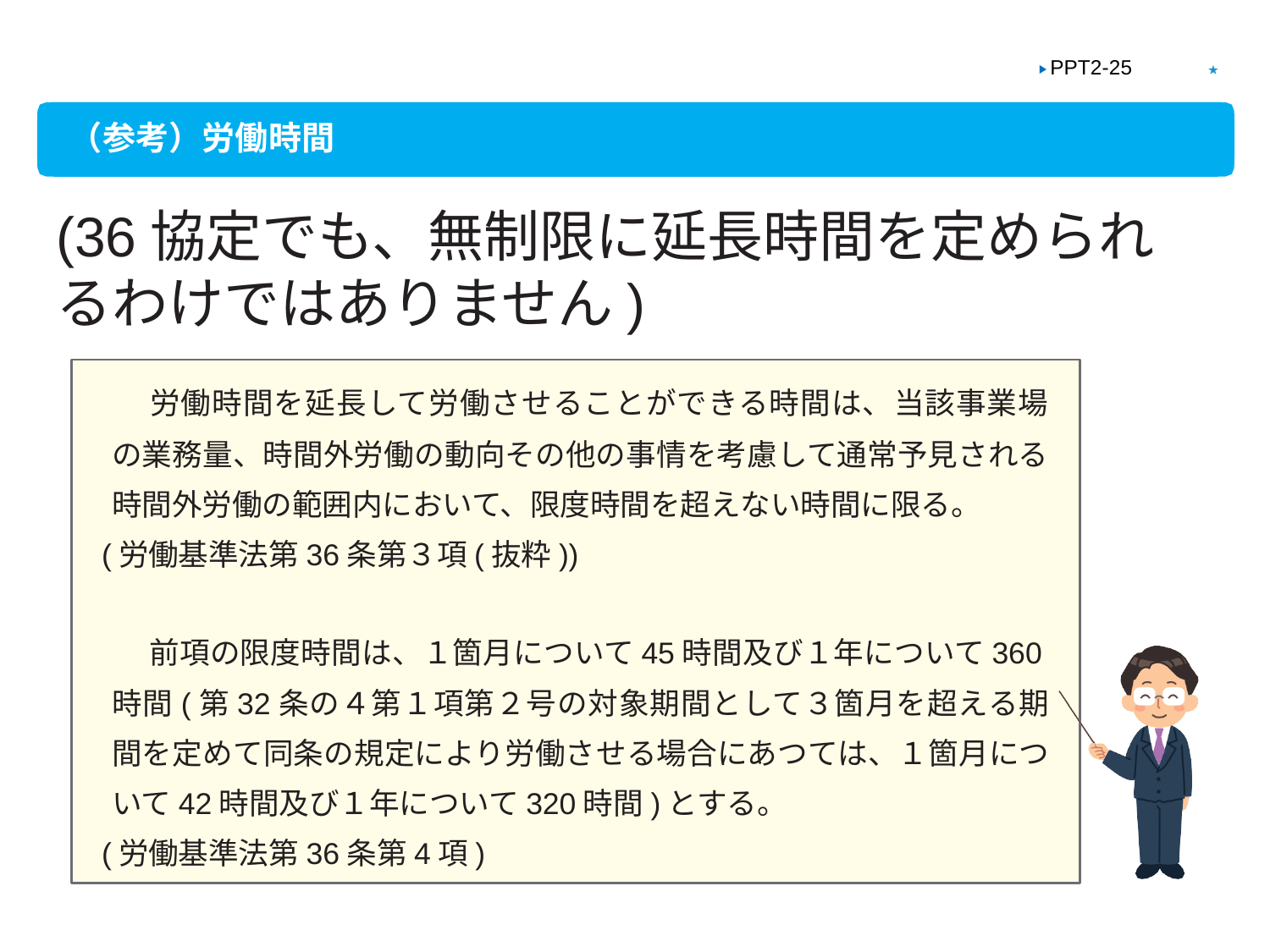

★
▶ PPT2-25

（参考）労働時間

(36協定でも、無制限に延長時間を定められ
るわけではありません)

　労働時間を延長して労働させることができる時間は、当該事業場の業務量、時間外労働の動向その他の事情を考慮して通常予見される時間外労働の範囲内において、限度時間を超えない時間に限る。
 (労働基準法第36条第３項(抜粋))

　前項の限度時間は、１箇月について45時間及び１年について360時間(第32条の４第１項第２号の対象期間として３箇月を超える期間を定めて同条の規定により労働させる場合にあつては、１箇月について42時間及び１年について320時間)とする。
 (労働基準法第36条第4項)